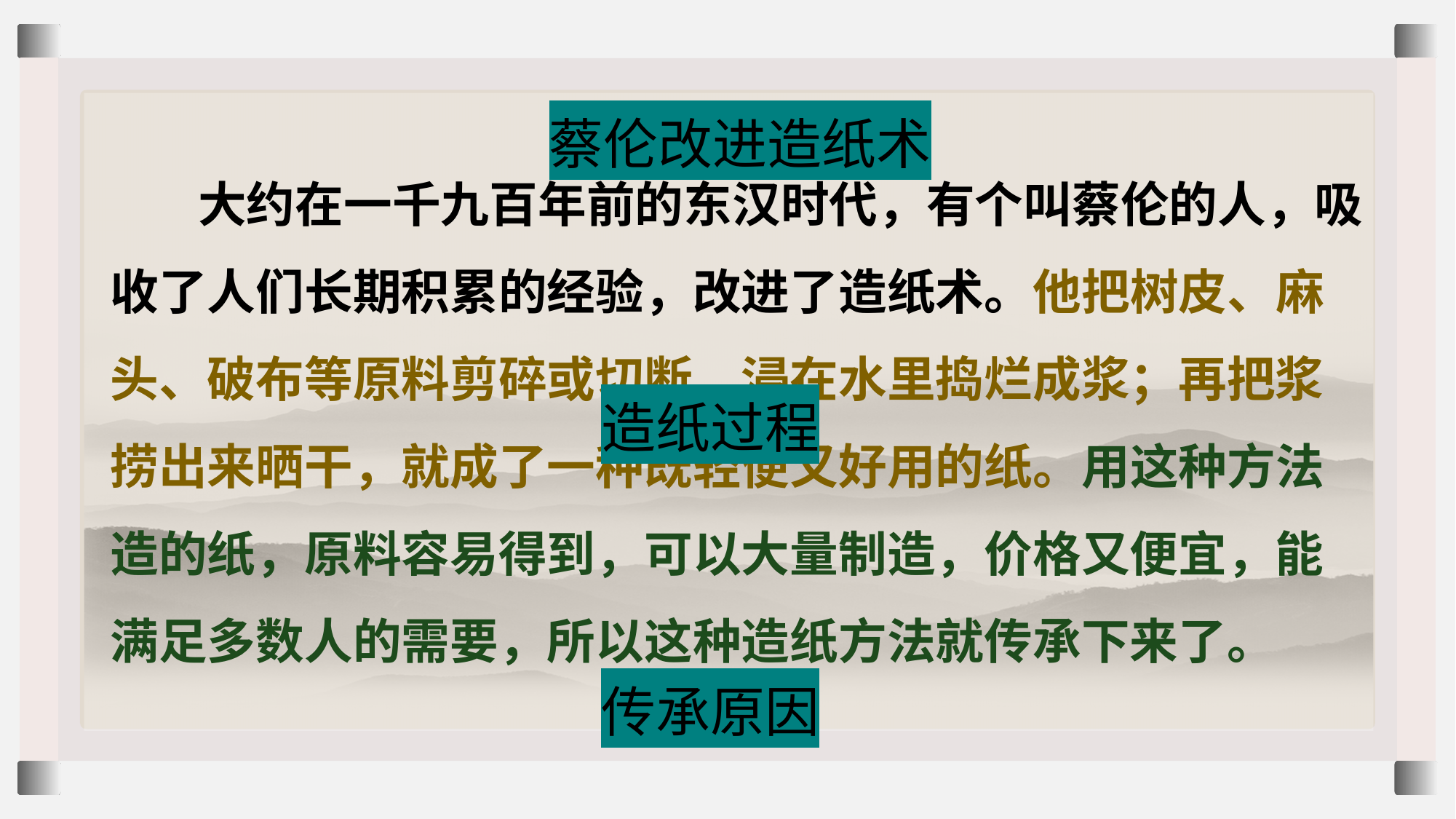

蔡伦改进造纸术
       大约在一千九百年前的东汉时代，有个叫蔡伦的人，吸收了人们长期积累的经验，改进了造纸术。他把树皮、麻头、破布等原料剪碎或切断，浸在水里捣烂成浆；再把浆捞出来晒干，就成了一种既轻便又好用的纸。用这种方法造的纸，原料容易得到，可以大量制造，价格又便宜，能满足多数人的需要，所以这种造纸方法就传承下来了。
造纸过程
传承原因